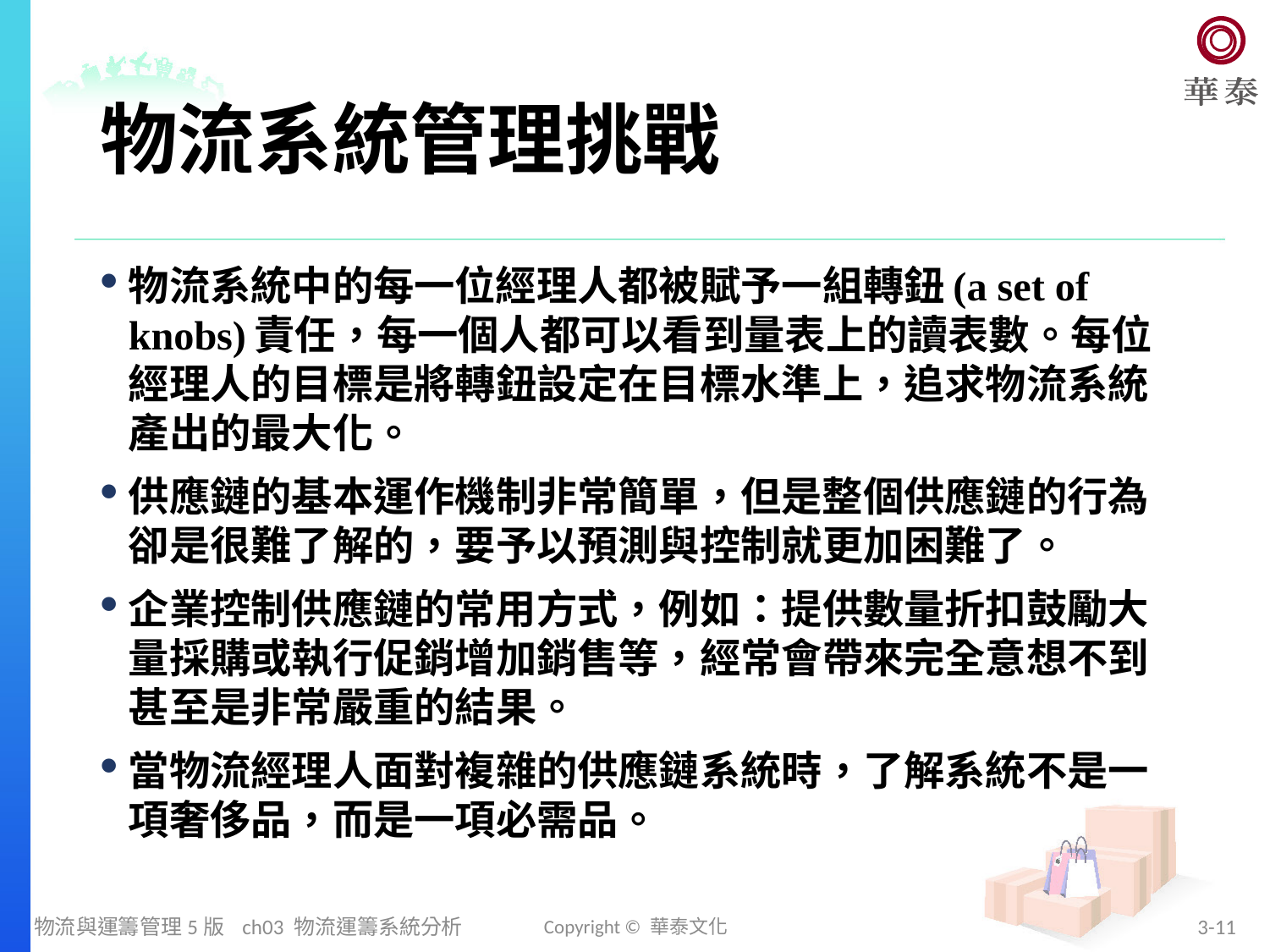

# 物流系統管理挑戰
物流系統中的每一位經理人都被賦予一組轉鈕(a set of knobs)責任，每一個人都可以看到量表上的讀表數。每位經理人的目標是將轉鈕設定在目標水準上，追求物流系統產出的最大化。
供應鏈的基本運作機制非常簡單，但是整個供應鏈的行為卻是很難了解的，要予以預測與控制就更加困難了。
企業控制供應鏈的常用方式，例如：提供數量折扣鼓勵大量採購或執行促銷增加銷售等，經常會帶來完全意想不到甚至是非常嚴重的結果。
當物流經理人面對複雜的供應鏈系統時，了解系統不是一項奢侈品，而是一項必需品。
物流與運籌管理5版  ch03 物流運籌系統分析
Copyright © 華泰文化
3-11